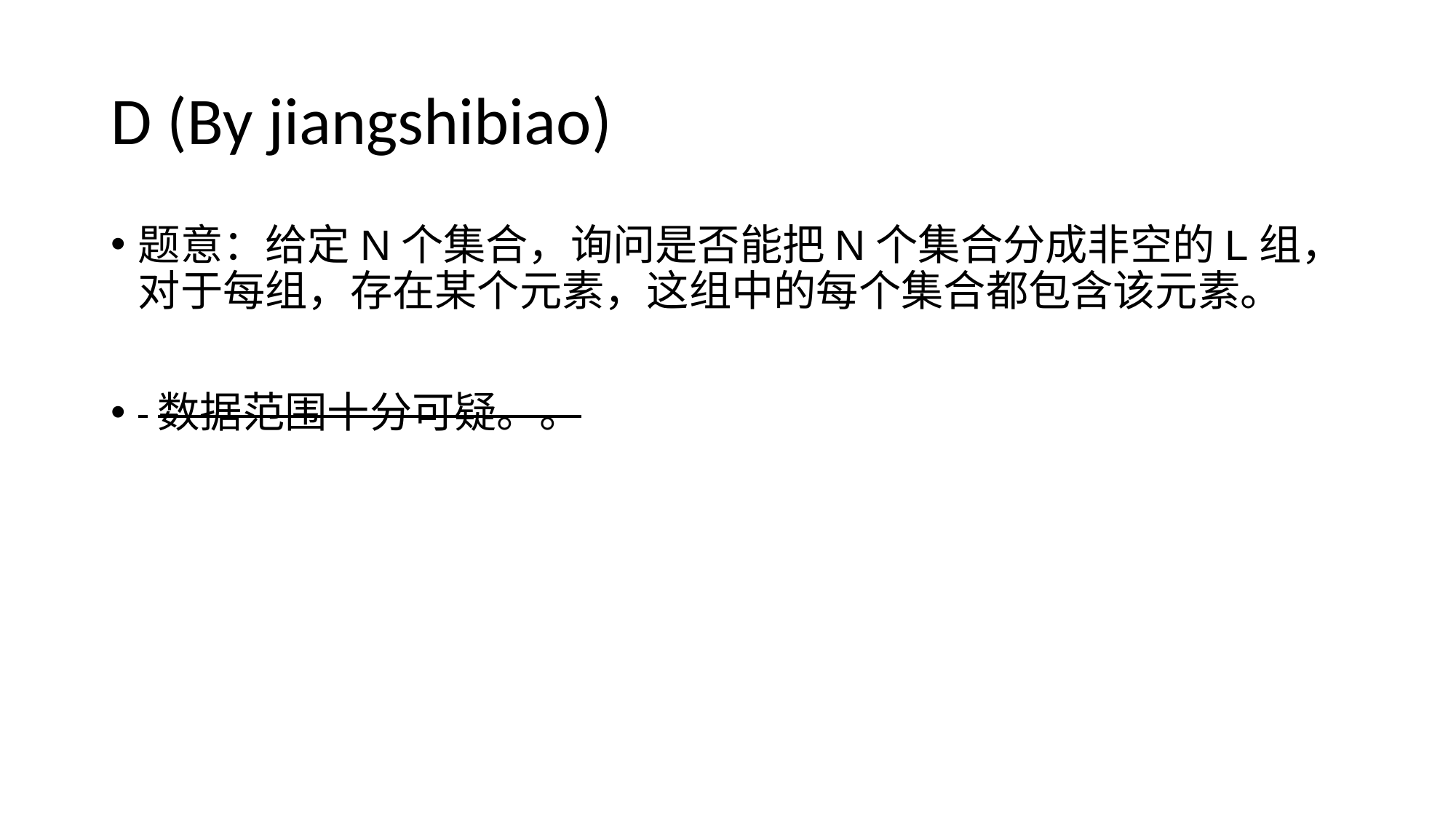

# D (By jiangshibiao)
题意：给定N个集合，询问是否能把N个集合分成非空的L组，对于每组，存在某个元素，这组中的每个集合都包含该元素。

 数据范围十分可疑。。